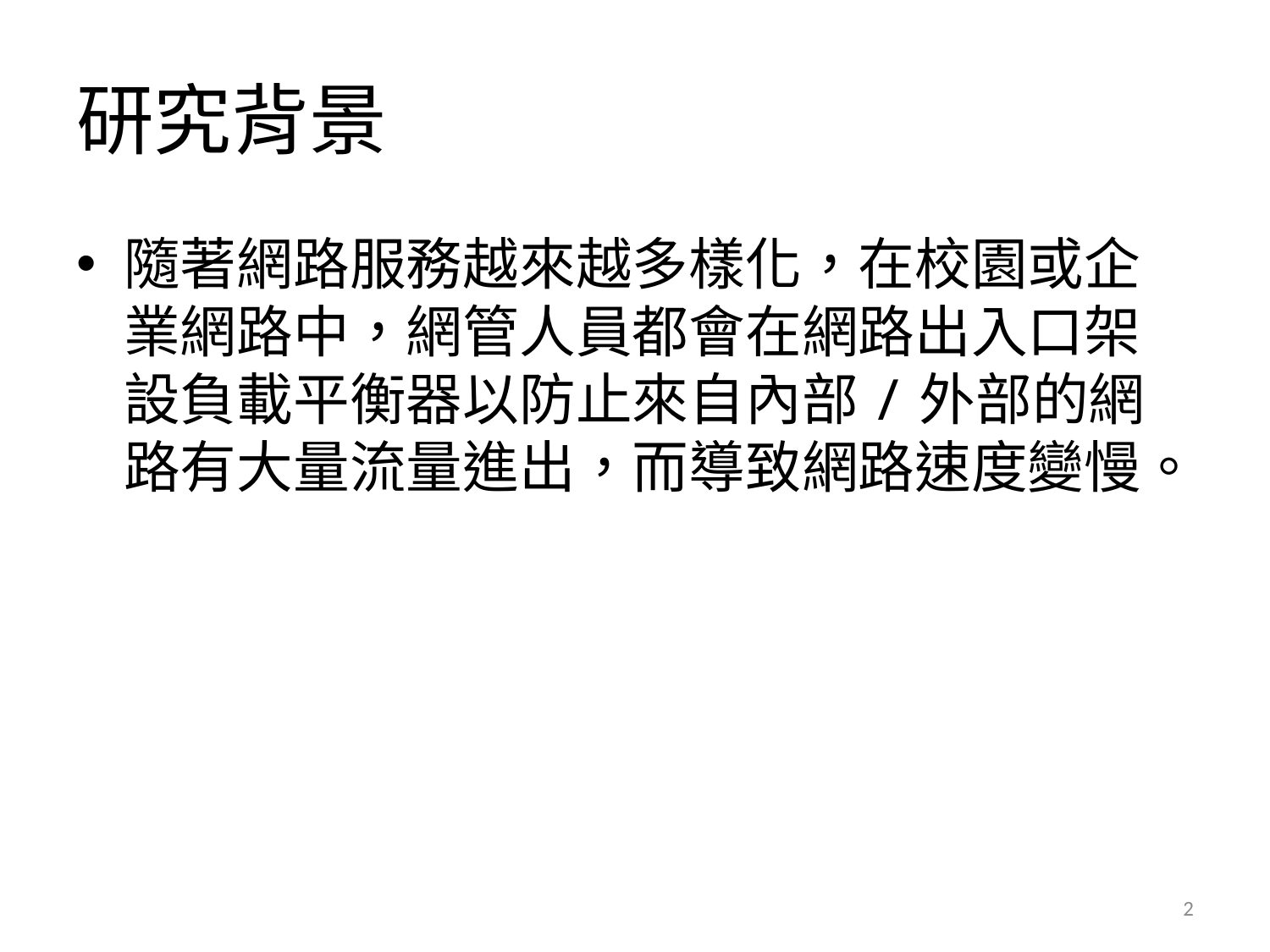

# 研究背景
隨著網路服務越來越多樣化，在校園或企業網路中，網管人員都會在網路出入口架設負載平衡器以防止來自內部/外部的網路有大量流量進出，而導致網路速度變慢。

2